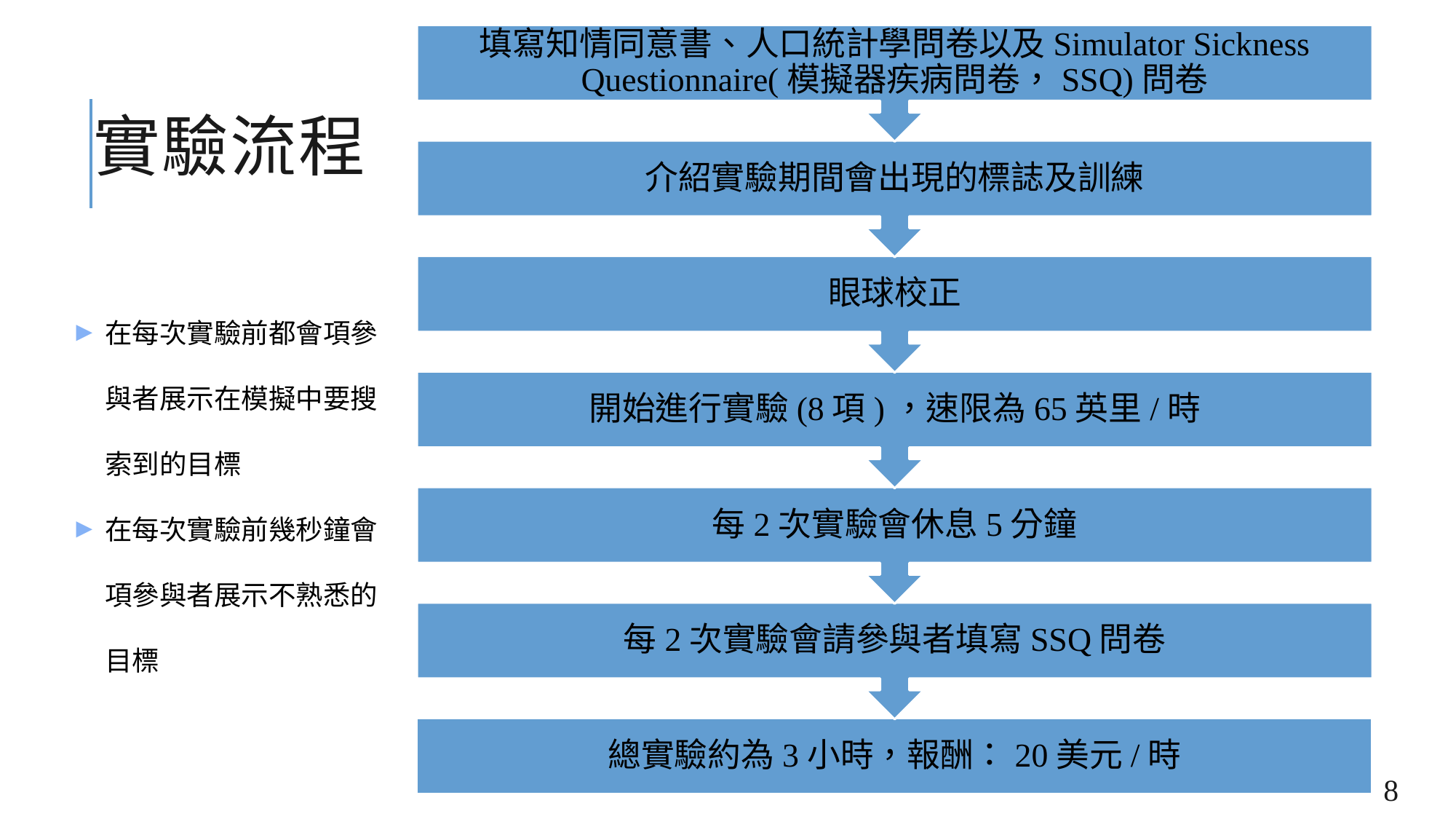

總實驗約為3小時，報酬：20美元/時
每2次實驗會請參與者填寫SSQ問卷
每2次實驗會休息5分鐘
開始進行實驗(8項)，速限為65英里/時
眼球校正
介紹實驗期間會出現的標誌及訓練
填寫知情同意書、人口統計學問卷以及Simulator Sickness Questionnaire(模擬器疾病問卷，SSQ)問卷
# 實驗流程
在每次實驗前都會項參與者展示在模擬中要搜索到的目標
在每次實驗前幾秒鐘會項參與者展示不熟悉的目標

8